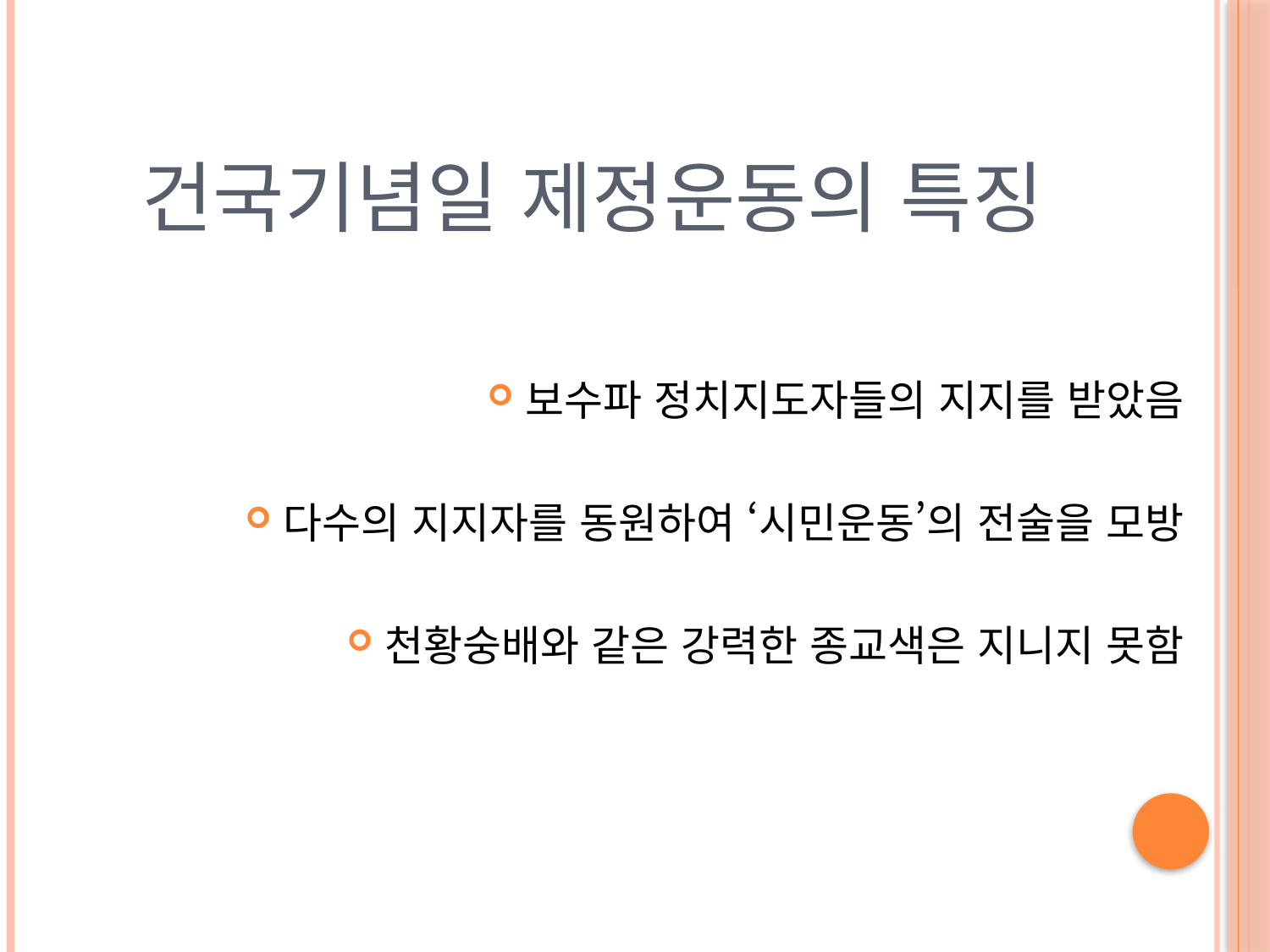

# 건국기념일 제정운동의 특징
보수파 정치지도자들의 지지를 받았음

다수의 지지자를 동원하여 ‘시민운동’의 전술을 모방

천황숭배와 같은 강력한 종교색은 지니지 못함